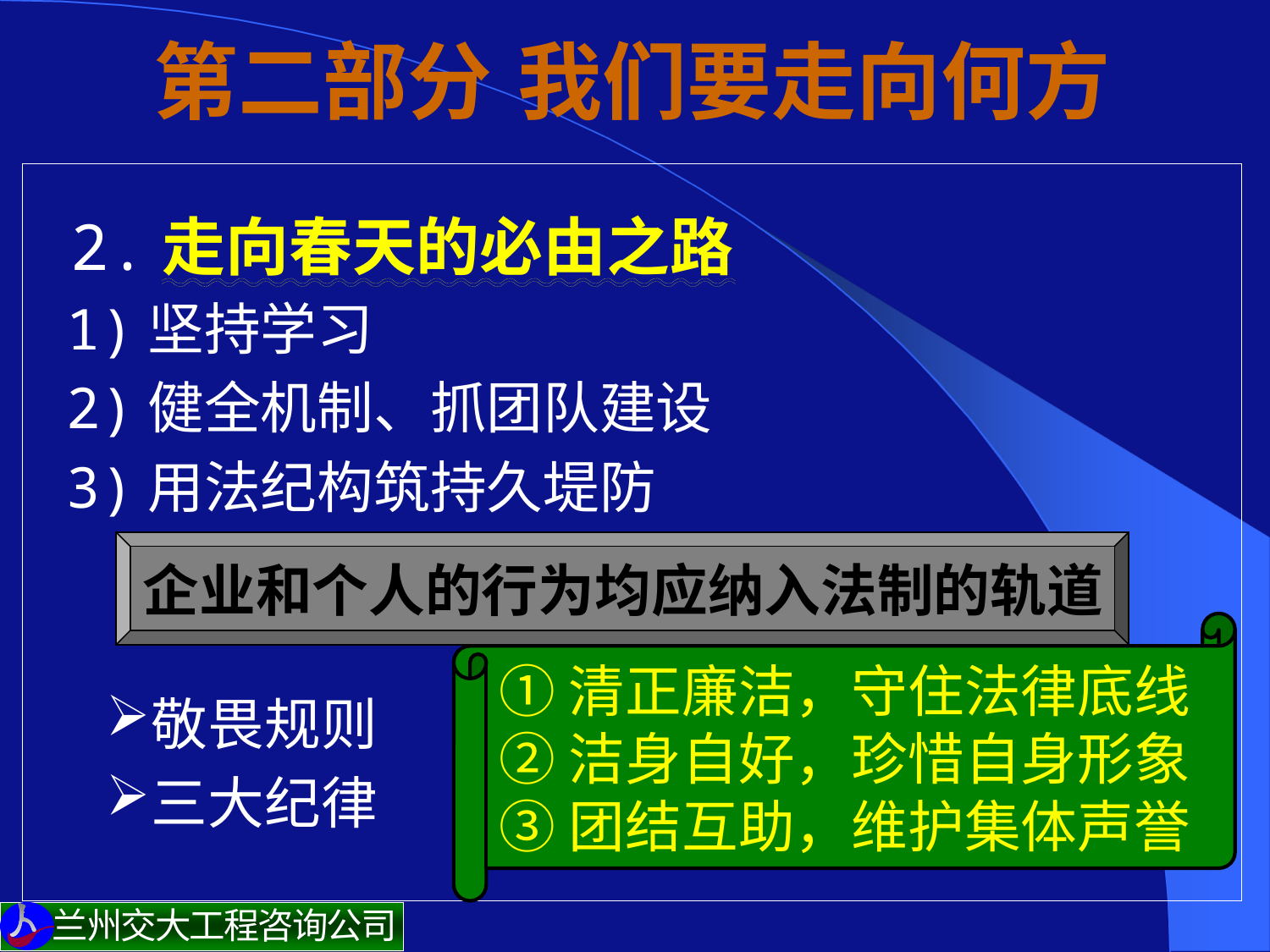

# 第二部分  我们要走向何方
 2.走向春天的必由之路
 1)坚持学习
 2)健全机制、抓团队建设
 3)用法纪构筑持久堤防

敬畏规则
三大纪律
企业和个人的行为均应纳入法制的轨道
①清正廉洁，守住法律底线
②洁身自好，珍惜自身形象
③团结互助，维护集体声誉